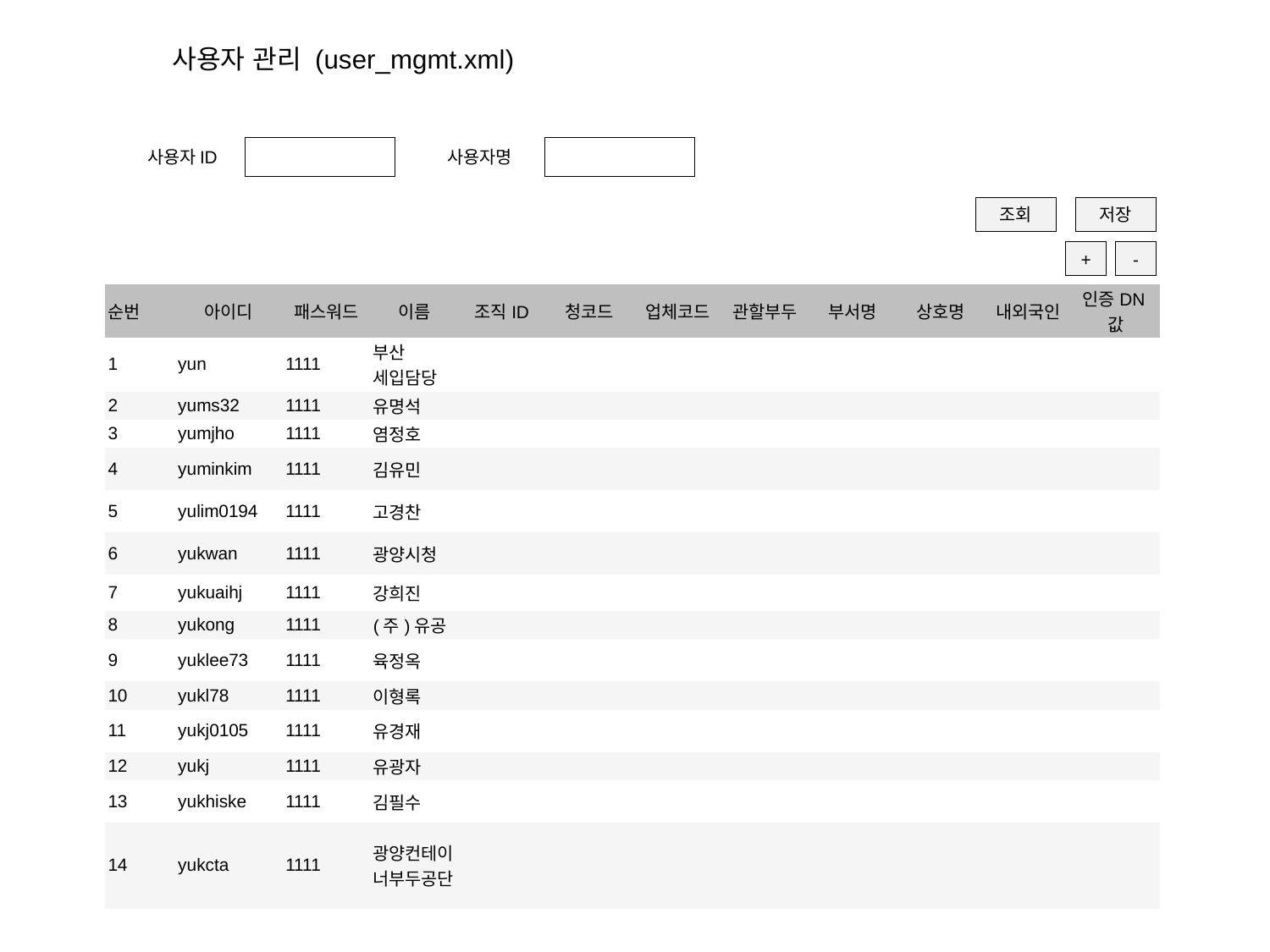

사용자 관리 (user_mgmt.xml)

사용자ID

사용자명
저장
조회
+
-
| 순번 | 아이디 | 패스워드 | 이름 | 조직ID | 청코드 | 업체코드 | 관할부두 | 부서명 | 상호명 | 내외국인 | 인증DN값 |
| --- | --- | --- | --- | --- | --- | --- | --- | --- | --- | --- | --- |
| 1 | yun | 1111 | 부산 세입담당 |  |  |  |  |  |  |  |  |
| 2 | yums32 | 1111 | 유명석 |  |  |  |  |  |  |  |  |
| 3 | yumjho | 1111 | 염정호 |  |  |  |  |  |  |  |  |
| 4 | yuminkim | 1111 | 김유민 |  |  |  |  |  |  |  |  |
| 5 | yulim0194 | 1111 | 고경찬 |  |  |  |  |  |  |  |  |
| 6 | yukwan | 1111 | 광양시청 |  |  |  |  |  |  |  |  |
| 7 | yukuaihj | 1111 | 강희진 |  |  |  |  |  |  |  |  |
| 8 | yukong | 1111 | (주)유공 |  |  |  |  |  |  |  |  |
| 9 | yuklee73 | 1111 | 육정옥 |  |  |  |  |  |  |  |  |
| 10 | yukl78 | 1111 | 이형록 |  |  |  |  |  |  |  |  |
| 11 | yukj0105 | 1111 | 유경재 |  |  |  |  |  |  |  |  |
| 12 | yukj | 1111 | 유광자 |  |  |  |  |  |  |  |  |
| 13 | yukhiske | 1111 | 김필수 |  |  |  |  |  |  |  |  |
| 14 | yukcta | 1111 | 광양컨테이너부두공단 |  |  |  |  |  |  |  |  |